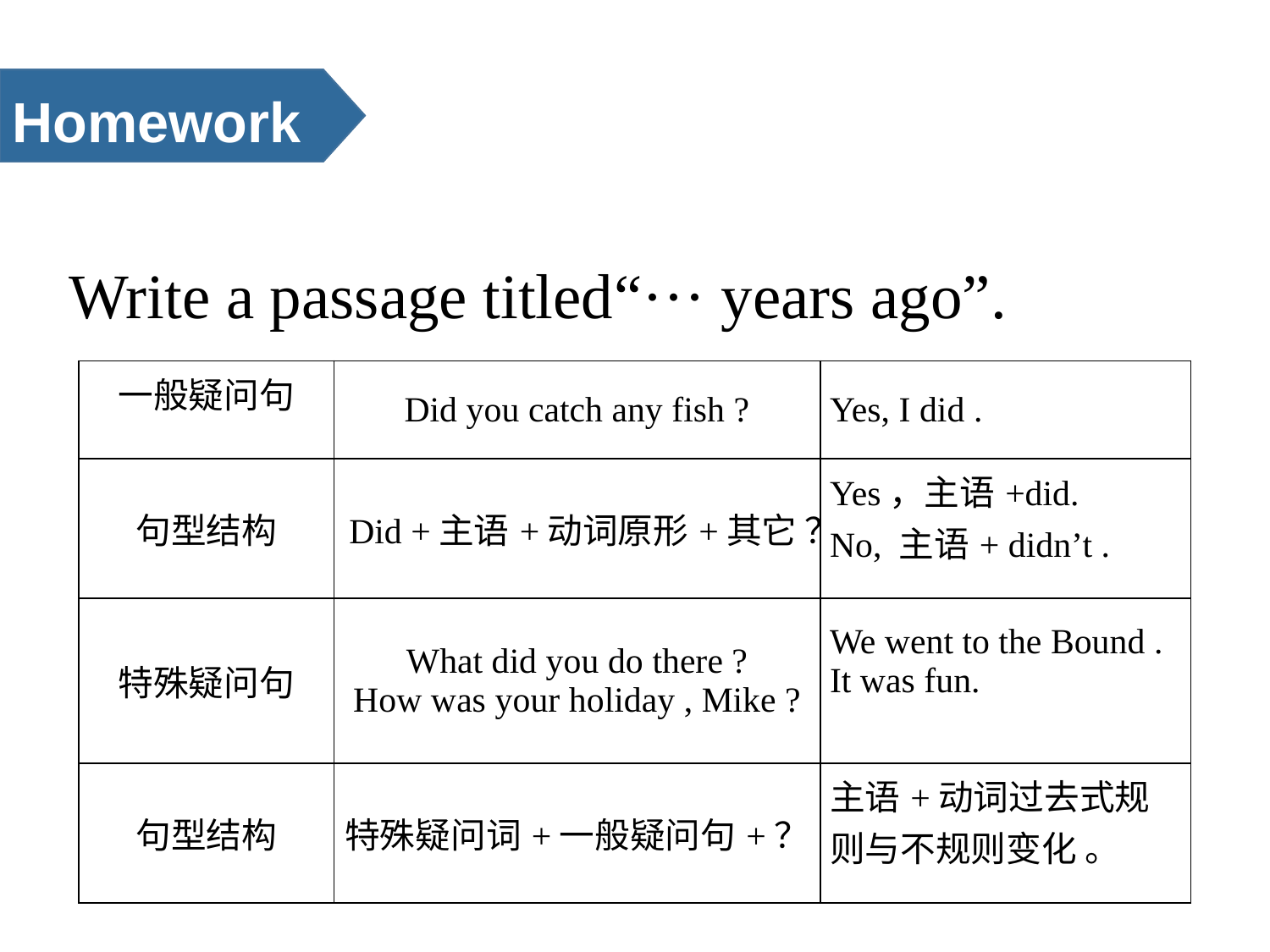

Homework
Write a passage titled“··· years ago”.
| 一般疑问句 | Did you catch any fish ? | Yes, I did . |
| --- | --- | --- |
| 句型结构 | Did +主语+动词原形+其它 ？ | Yes，主语+did. No, 主语+ didn’t . |
| 特殊疑问句 | What did you do there ? How was your holiday , Mike ? | We went to the Bound . It was fun. |
| 句型结构 | 特殊疑问词+一般疑问句+？ | 主语+动词过去式规则与不规则变化 。 |